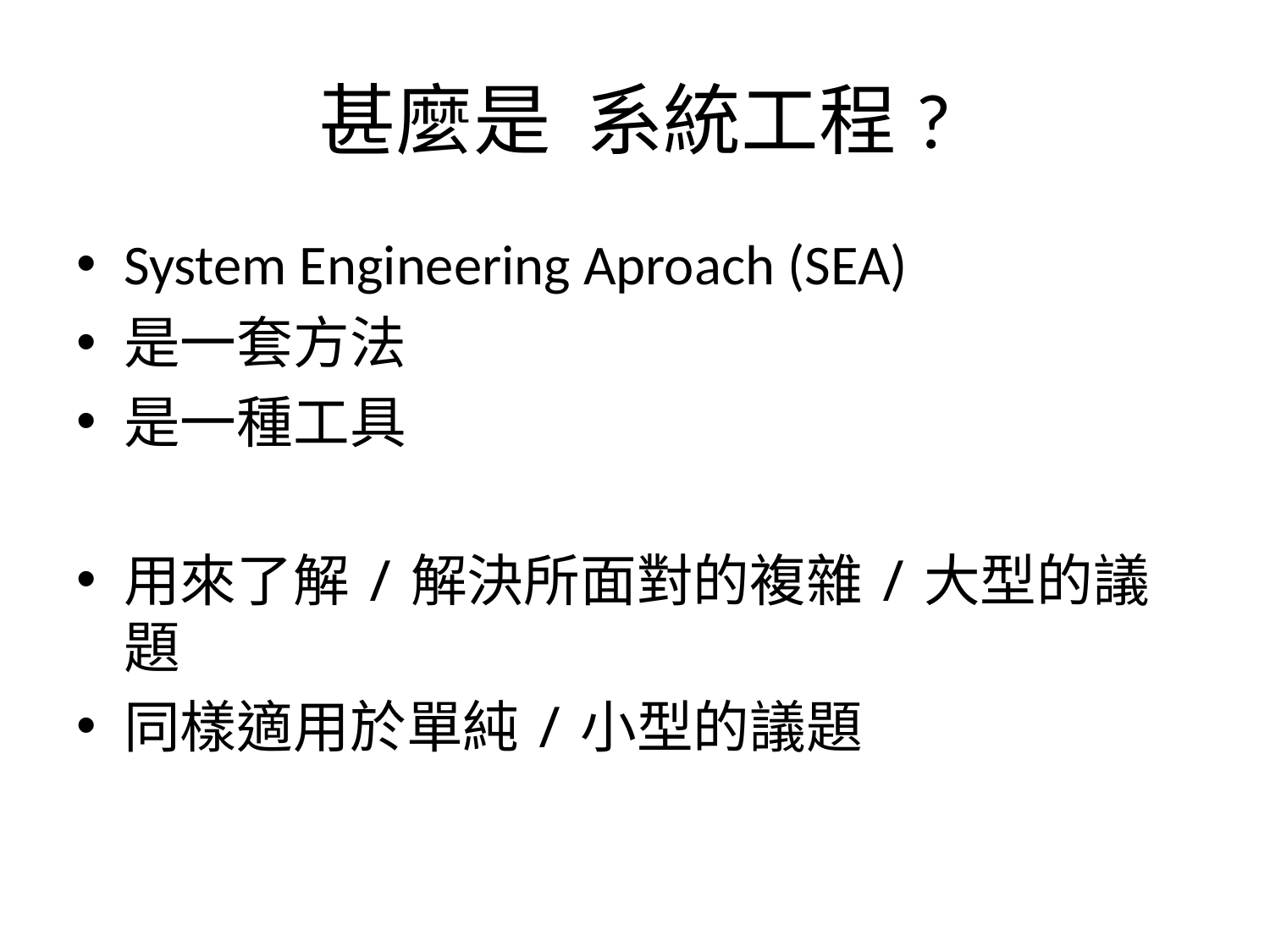

# 甚麼是  系統工程?
System Engineering Aproach (SEA)
是一套方法
是一種工具

用來了解/解決所面對的複雜/大型的議題
同樣適用於單純/小型的議題